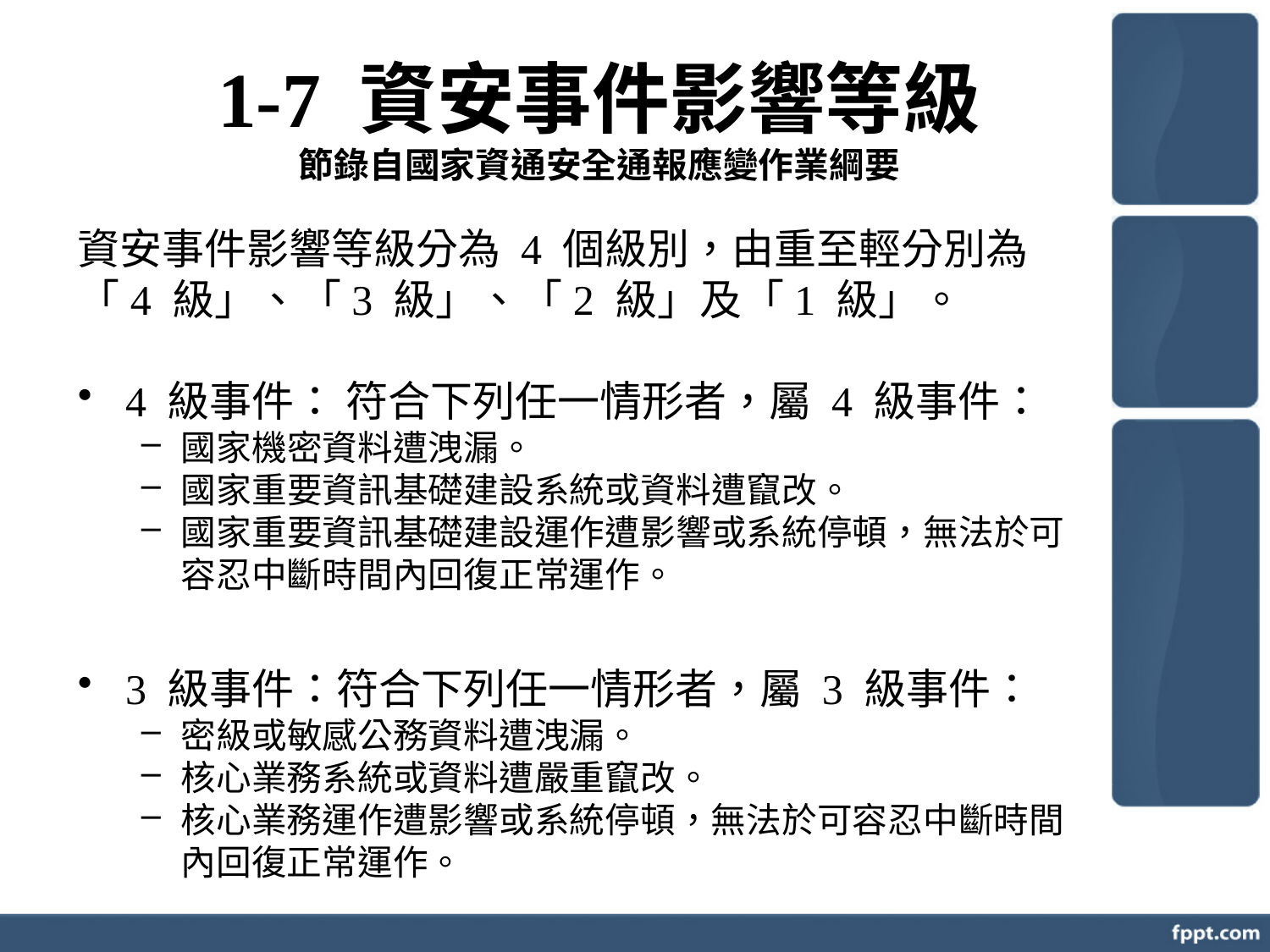

# 1-7 資安事件影響等級 節錄自國家資通安全通報應變作業綱要
資安事件影響等級分為 4 個級別，由重至輕分別為「4 級」、「3 級」、「2 級」及「1 級」。

4 級事件： 符合下列任一情形者，屬 4 級事件：
國家機密資料遭洩漏。
國家重要資訊基礎建設系統或資料遭竄改。
國家重要資訊基礎建設運作遭影響或系統停頓，無法於可容忍中斷時間內回復正常運作。

3 級事件：符合下列任一情形者，屬 3 級事件：
密級或敏感公務資料遭洩漏。
核心業務系統或資料遭嚴重竄改。
核心業務運作遭影響或系統停頓，無法於可容忍中斷時間內回復正常運作。